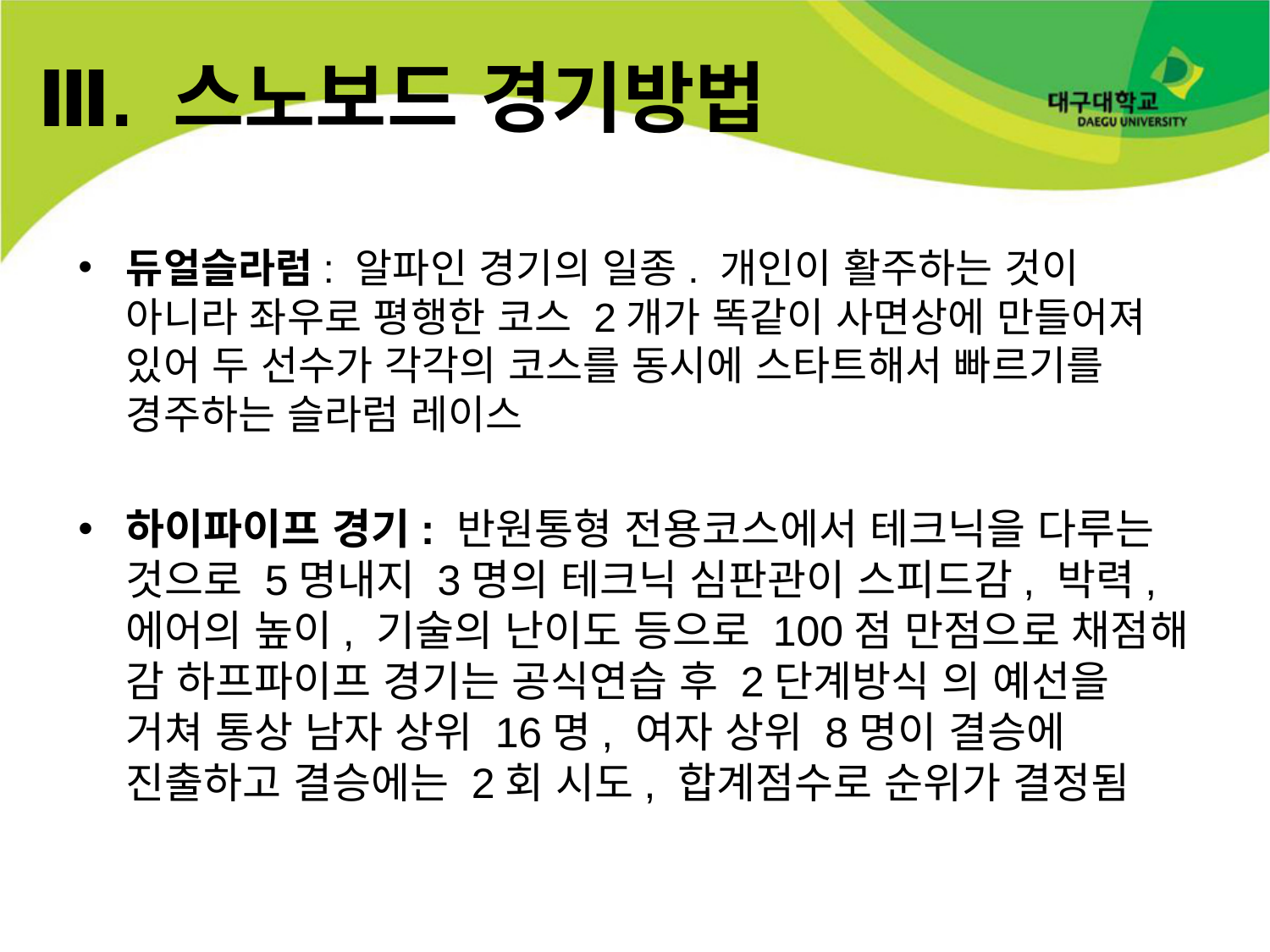

# Ⅲ. 스노보드 경기방법
듀얼슬라럼: 알파인 경기의 일종. 개인이 활주하는 것이 아니라 좌우로 평행한 코스 2개가 똑같이 사면상에 만들어져 있어 두 선수가 각각의 코스를 동시에 스타트해서 빠르기를 경주하는 슬라럼 레이스

하이파이프 경기: 반원통형 전용코스에서 테크닉을 다루는 것으로 5명내지 3명의 테크닉 심판관이 스피드감, 박력, 에어의 높이, 기술의 난이도 등으로 100점 만점으로 채점해 감 하프파이프 경기는 공식연습 후 2단계방식 의 예선을 거쳐 통상 남자 상위 16명, 여자 상위 8명이 결승에 진출하고 결승에는 2회 시도, 합계점수로 순위가 결정됨